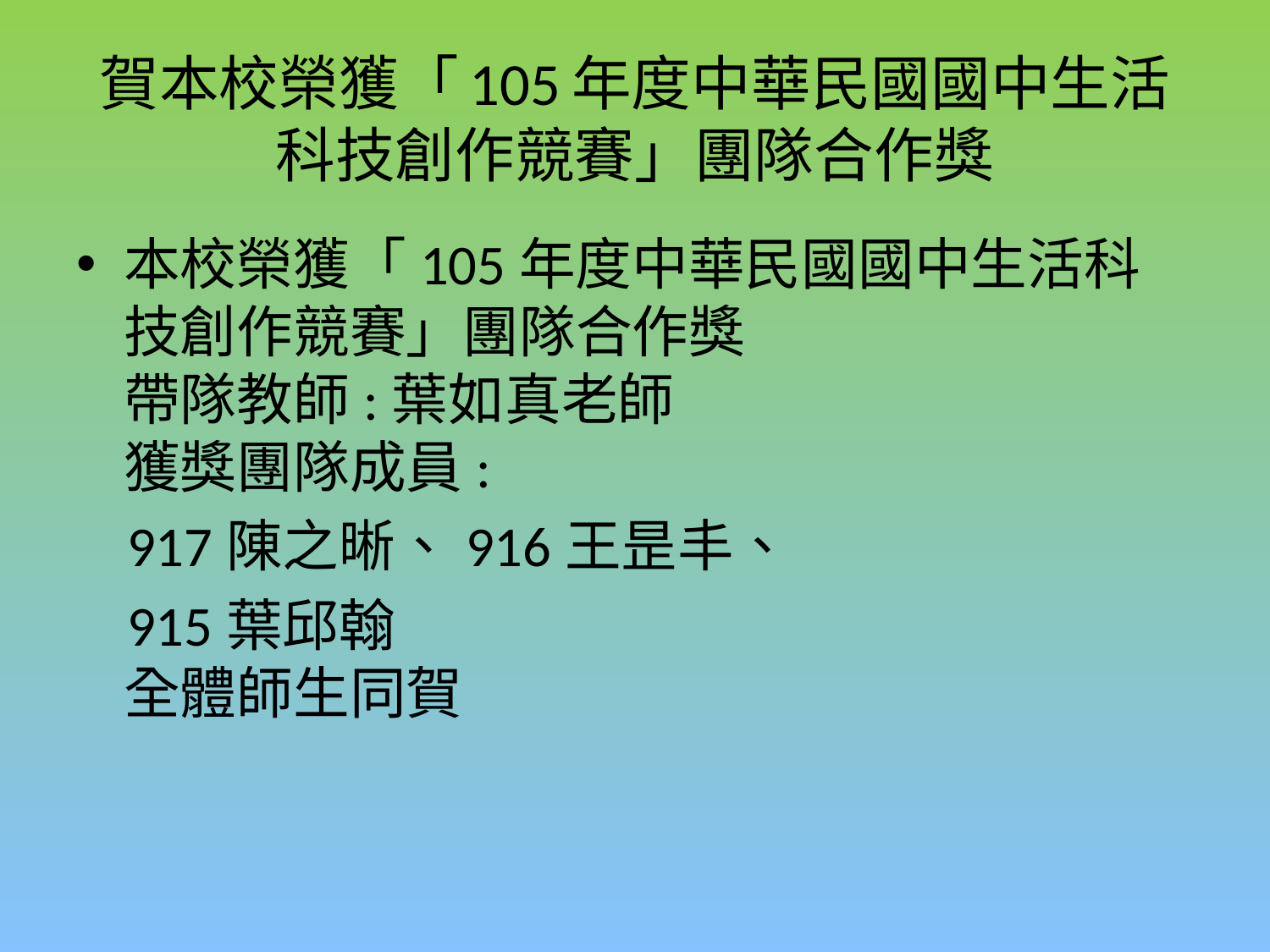

# 賀本校榮獲「105年度中華民國國中生活科技創作競賽」團隊合作獎
本校榮獲「105年度中華民國國中生活科技創作競賽」團隊合作獎
帶隊教師:葉如真老師
獲獎團隊成員:
    917陳之晰、916王昰丰、
    915葉邱翰
全體師生同賀